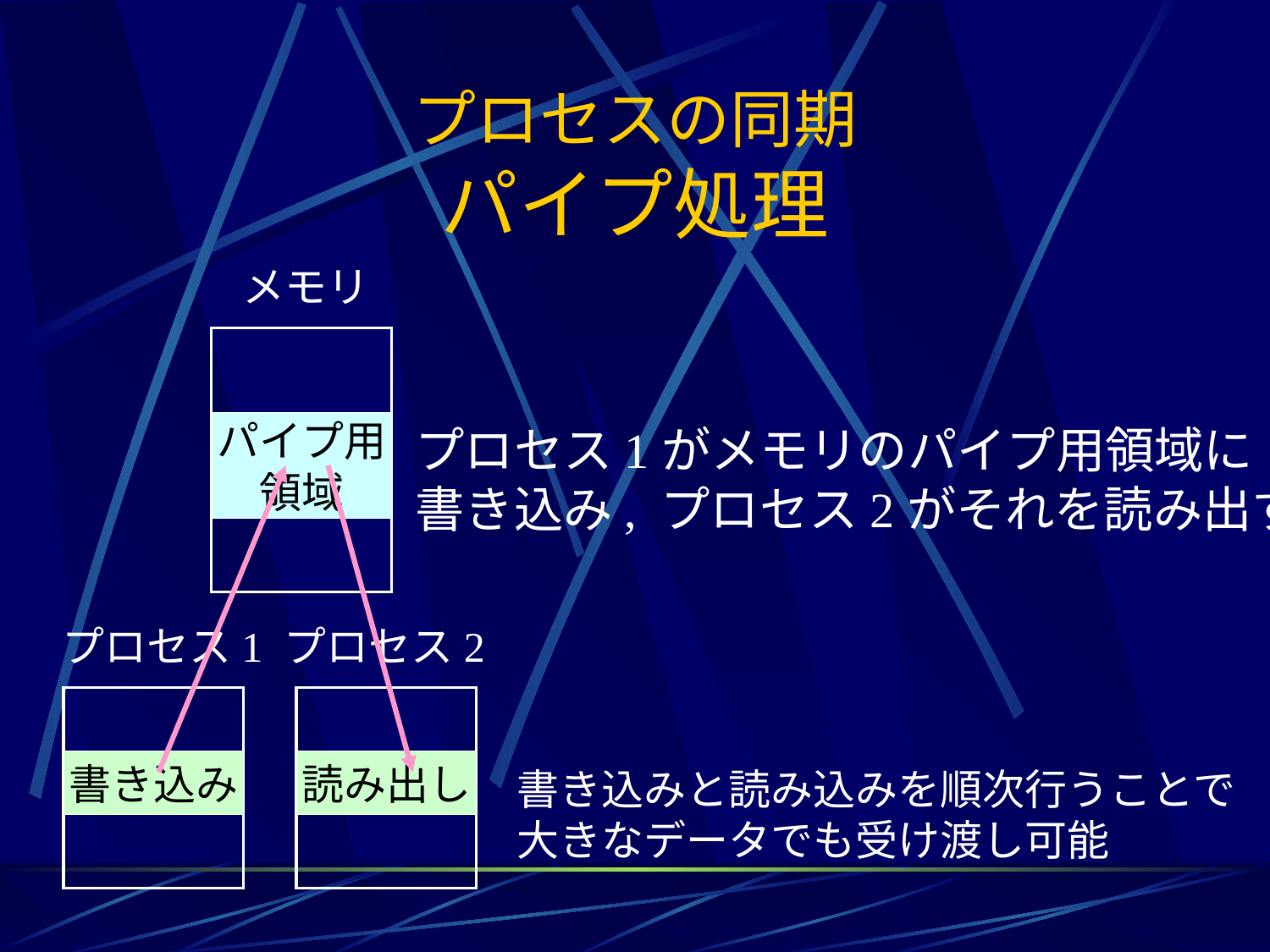

# プロセスの同期 パイプ処理
メモリ

パイプ用
領域
プロセス1がメモリのパイプ用領域に
書き込み, プロセス2がそれを読み出す

プロセス1
プロセス2

書き込み
読み出し
書き込みと読み込みを順次行うことで
大きなデータでも受け渡し可能